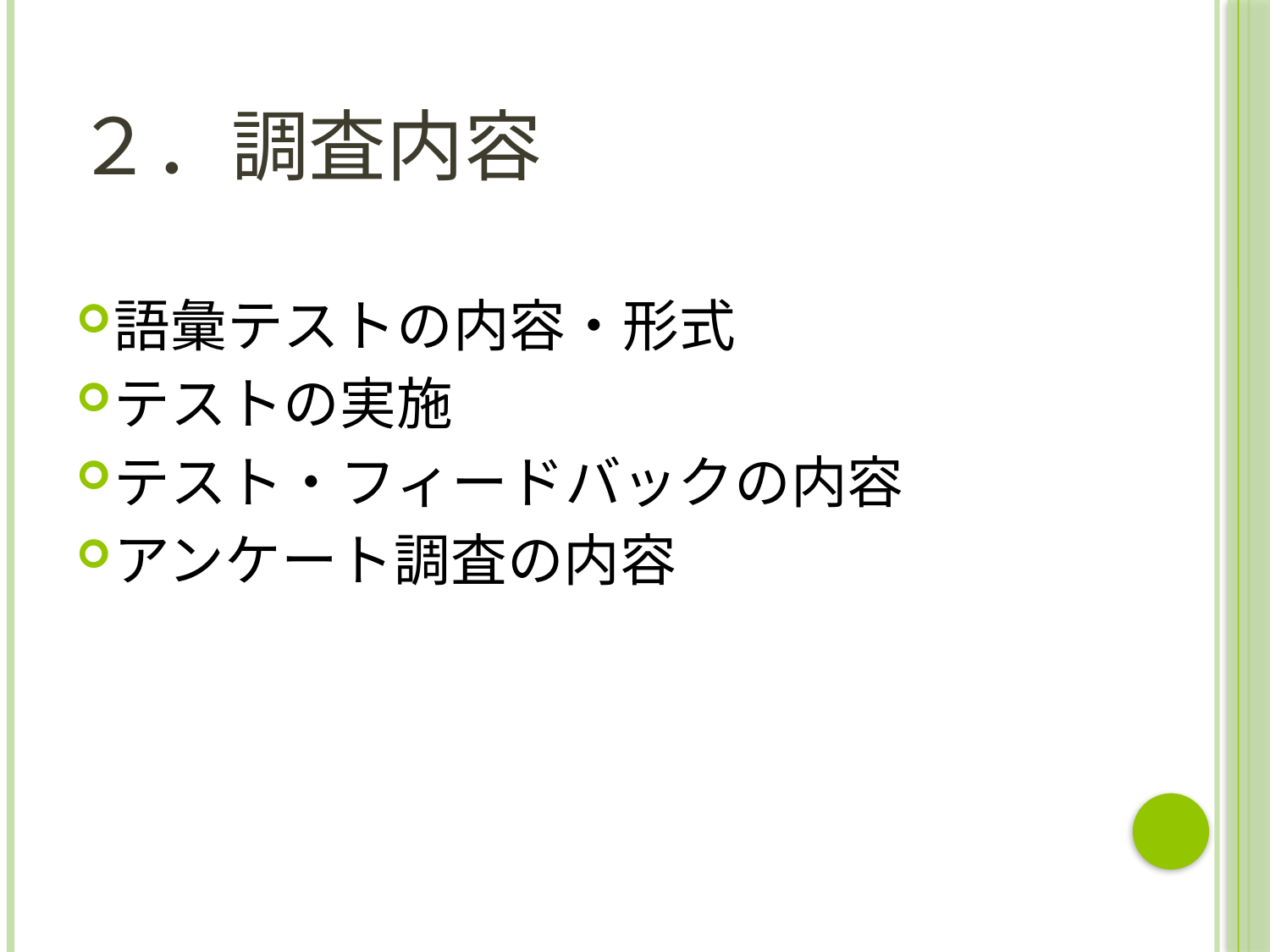

# ２．調査内容

語彙テストの内容・形式
テストの実施
テスト・フィードバックの内容
アンケート調査の内容